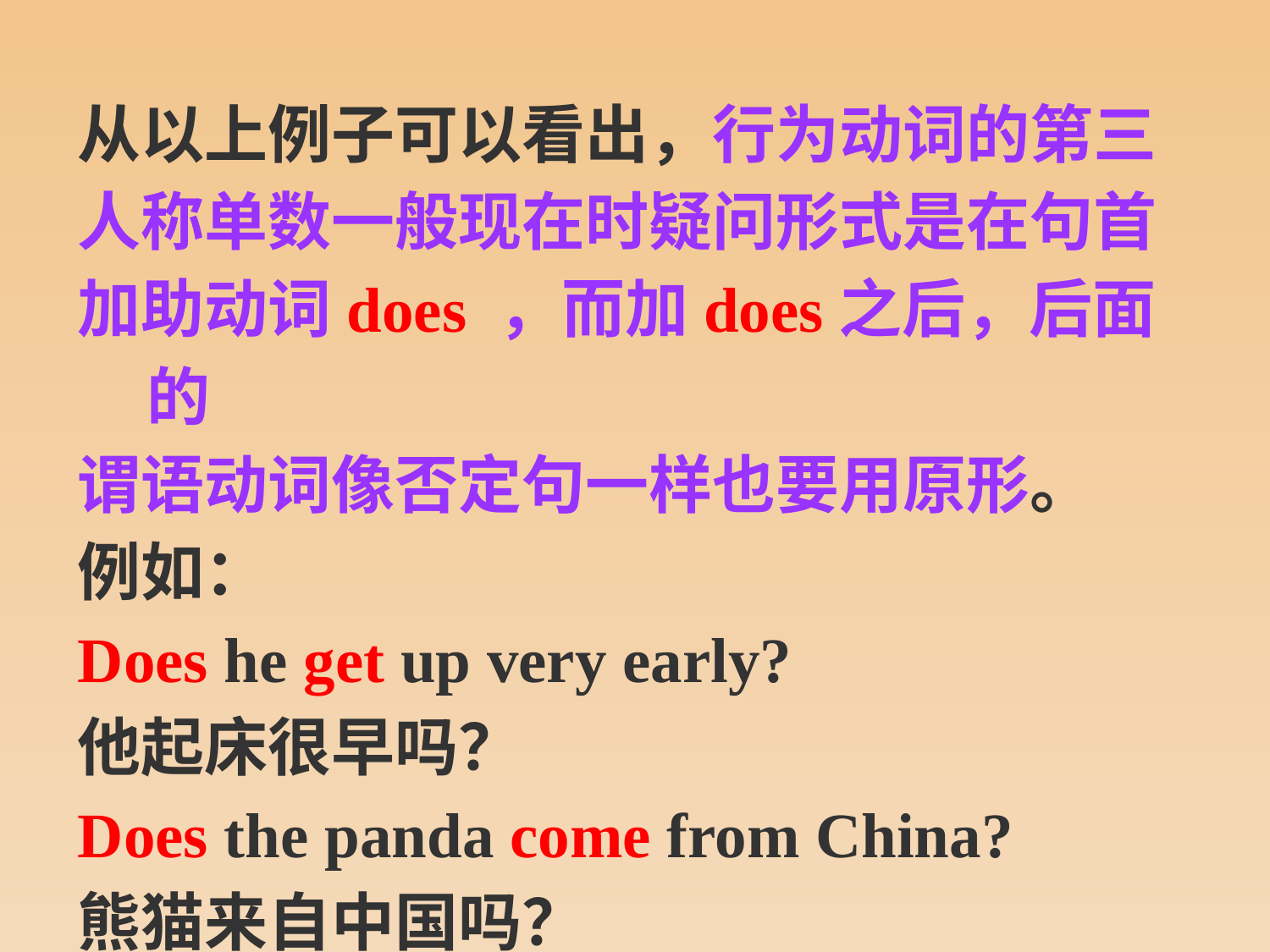

从以上例子可以看出，行为动词的第三
人称单数一般现在时疑问形式是在句首
加助动词does ，而加does之后，后面的
谓语动词像否定句一样也要用原形。
例如：
Does he get up very early?
他起床很早吗？
Does the panda come from China?
熊猫来自中国吗？